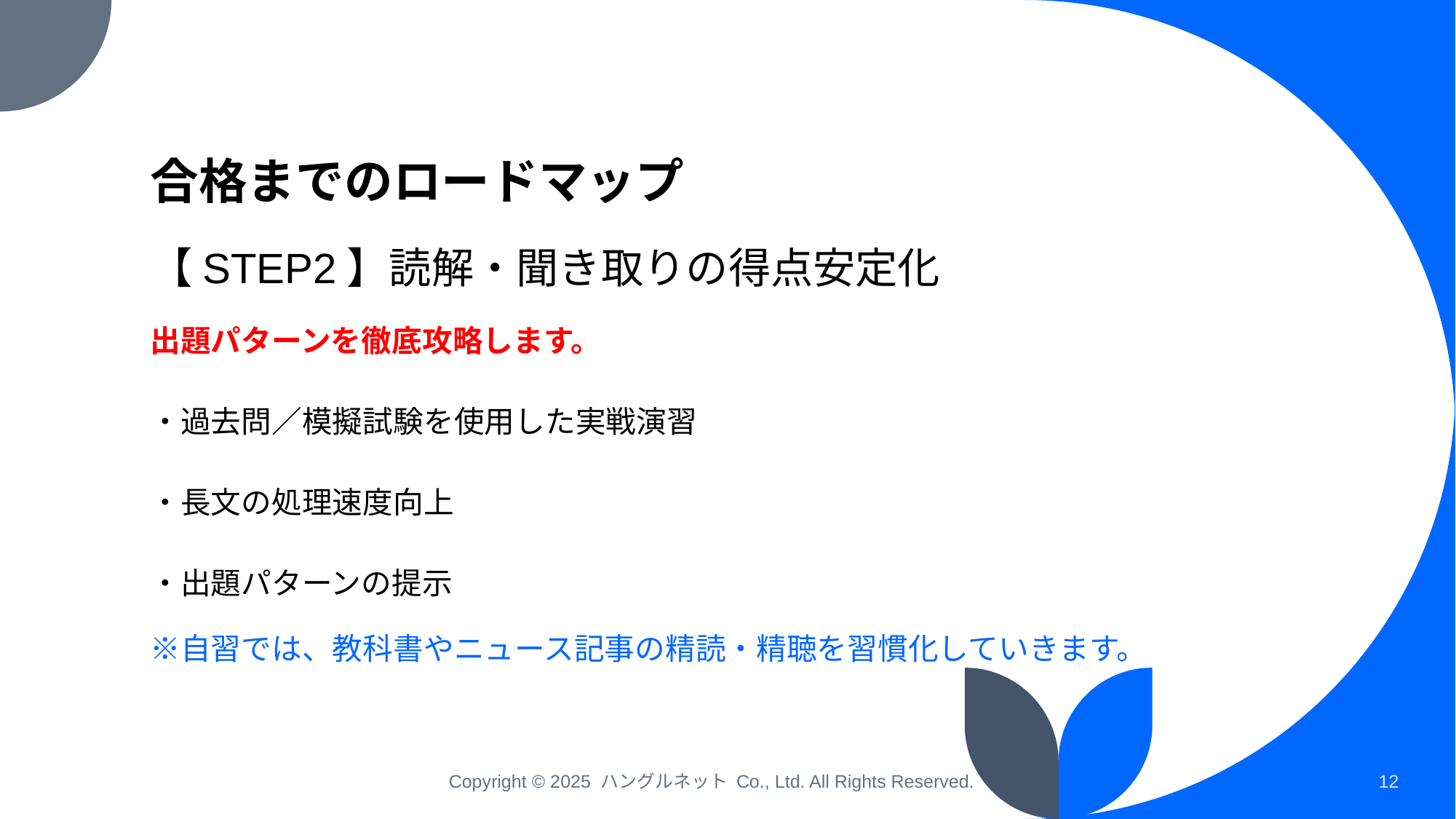

# 合格までのロードマップ
【STEP2】読解・聞き取りの得点安定化
出題パターンを徹底攻略します。
・過去問／模擬試験を使用した実戦演習
・長文の処理速度向上
・出題パターンの提示
※自習では、教科書やニュース記事の精読・精聴を習慣化していきます。
Copyright © 2025 ハングルネット Co., Ltd. All Rights Reserved.
12